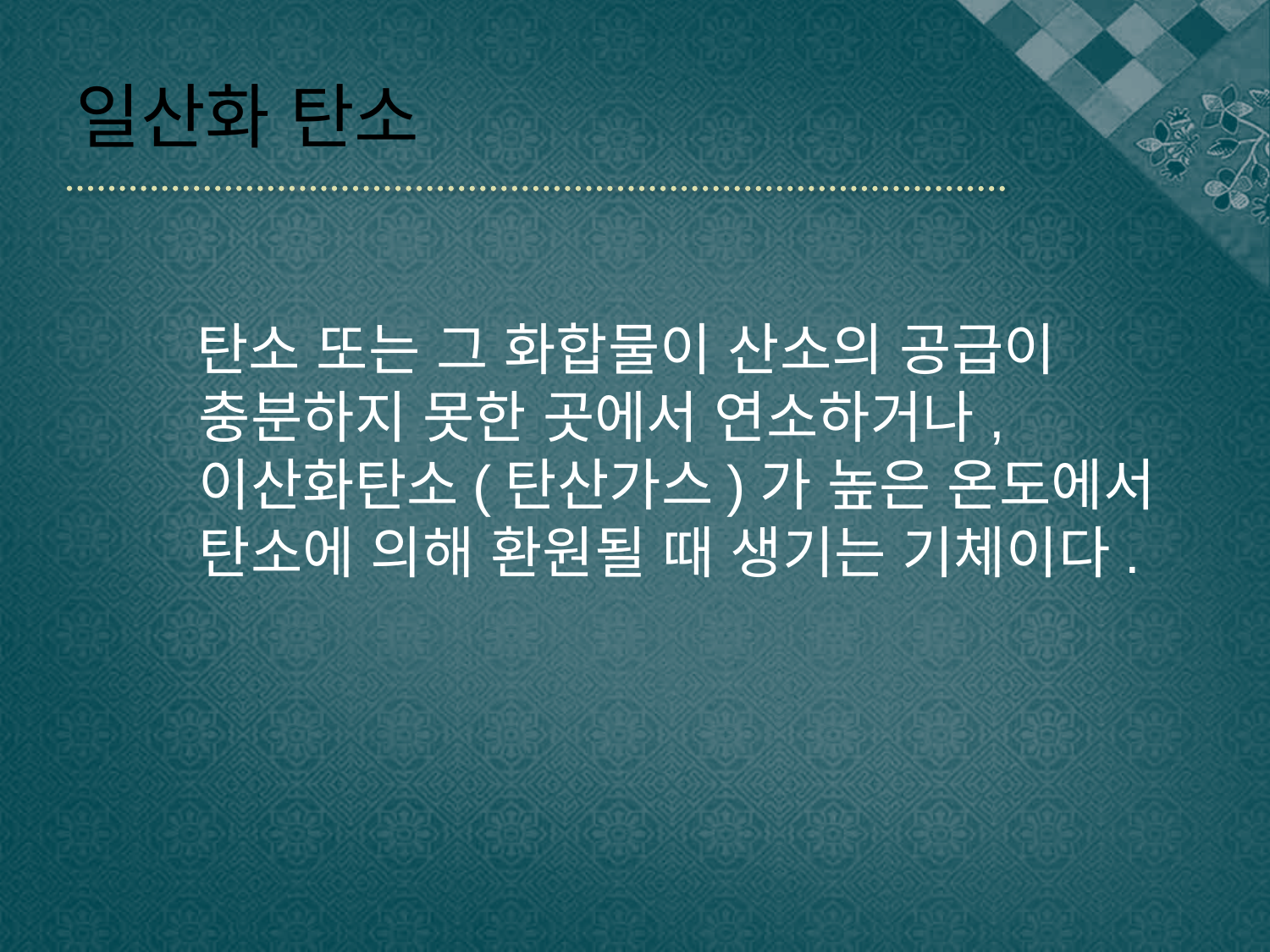

# 일산화 탄소
  탄소 또는 그 화합물이 산소의 공급이 충분하지 못한 곳에서 연소하거나, 이산화탄소(탄산가스)가 높은 온도에서 탄소에 의해 환원될 때 생기는 기체이다.